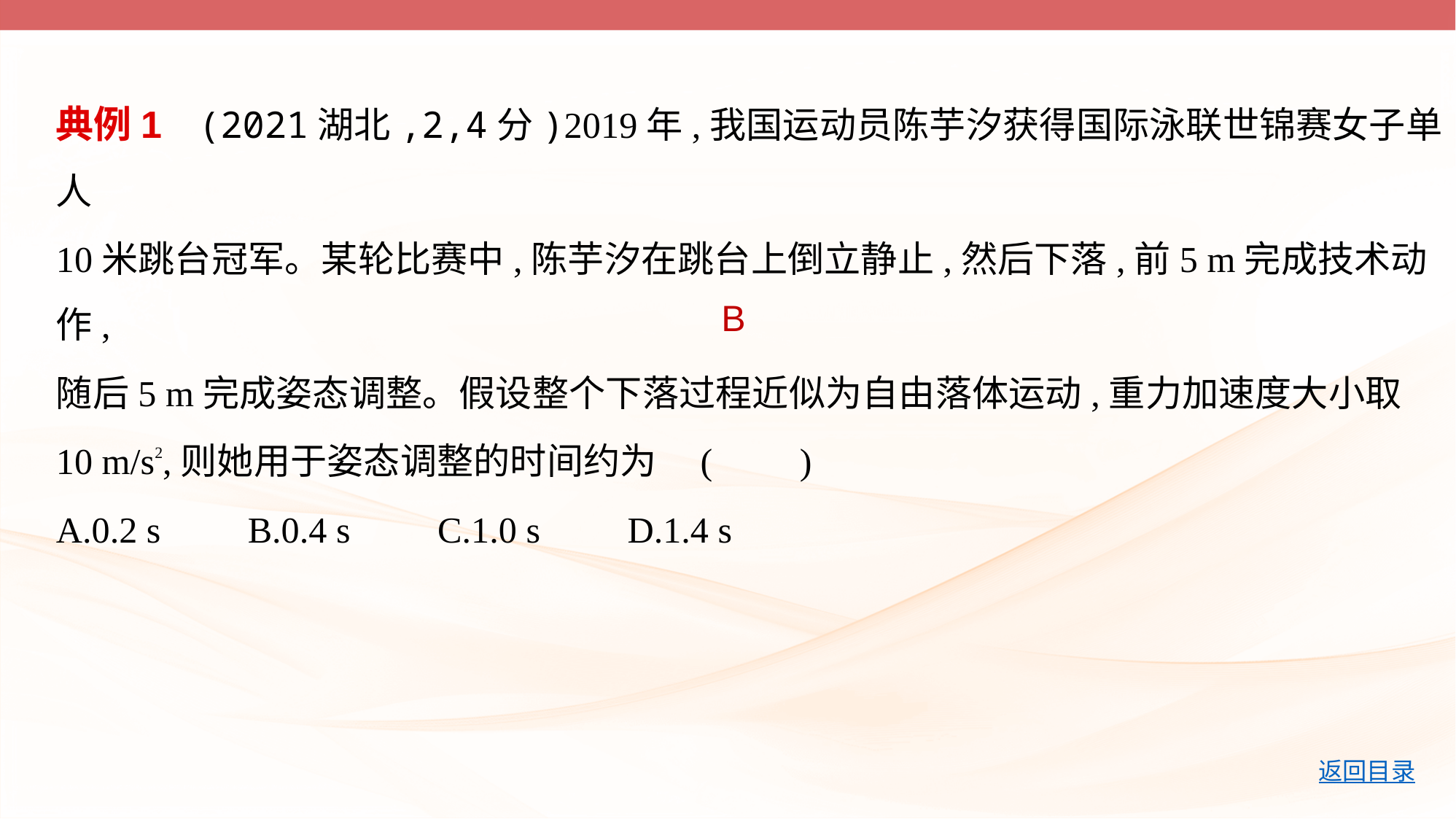

典例1    (2021湖北,2,4分)2019年,我国运动员陈芋汐获得国际泳联世锦赛女子单人
10米跳台冠军。某轮比赛中,陈芋汐在跳台上倒立静止,然后下落,前5 m完成技术动作,
随后5 m完成姿态调整。假设整个下落过程近似为自由落体运动,重力加速度大小取
10 m/s2,则她用于姿态调整的时间约为 (　    )
A.0.2 s　    B.0.4 s　    C.1.0 s　    D.1.4 s
B